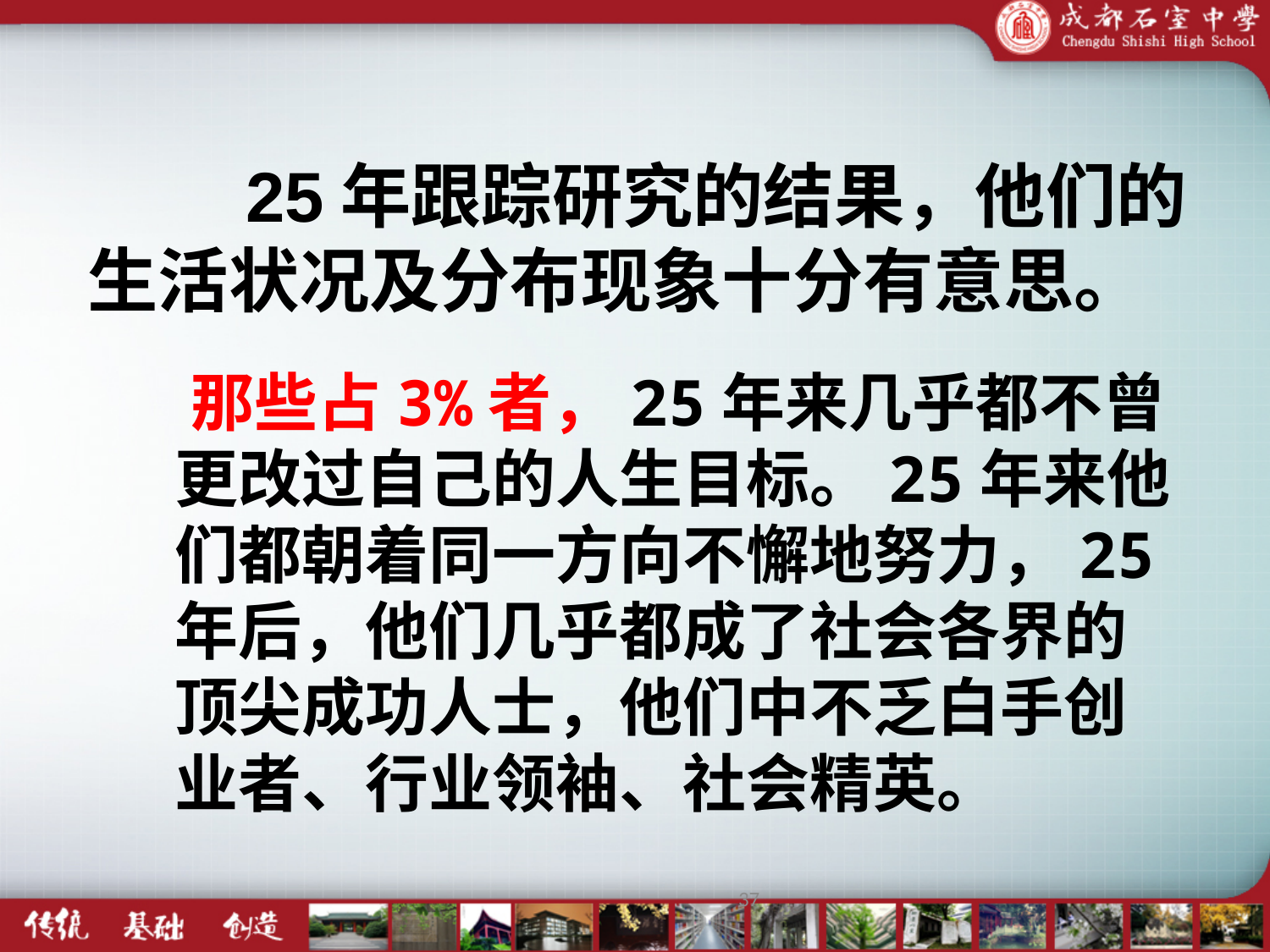

# 25年跟踪研究的结果，他们的生活状况及分布现象十分有意思。
　那些占3%者，25年来几乎都不曾更改过自己的人生目标。25年来他们都朝着同一方向不懈地努力，25年后，他们几乎都成了社会各界的顶尖成功人士，他们中不乏白手创业者、行业领袖、社会精英。
37